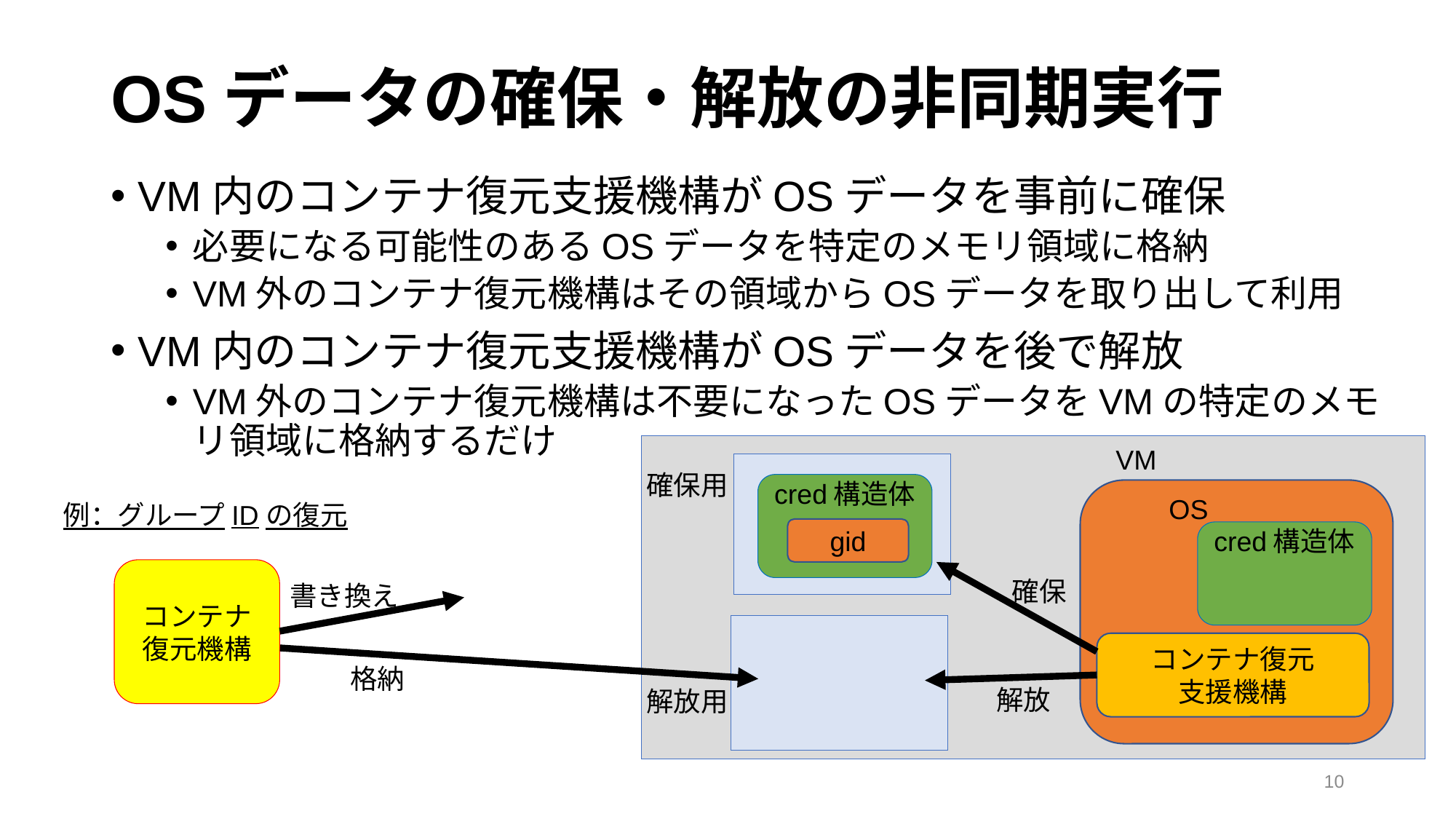

# OSデータの確保・解放の非同期実行
VM内のコンテナ復元支援機構がOSデータを事前に確保
必要になる可能性のあるOSデータを特定のメモリ領域に格納
VM外のコンテナ復元機構はその領域からOSデータを取り出して利用
VM内のコンテナ復元支援機構がOSデータを後で解放
VM外のコンテナ復元機構は不要になったOSデータをVMの特定のメモリ領域に格納するだけ

VM

確保用
cred構造体

OS
例：グループIDの復元
gid
cred構造体

コンテナ
復元機構
確保
書き換え

コンテナ復元
支援機構
格納
解放
解放用
10